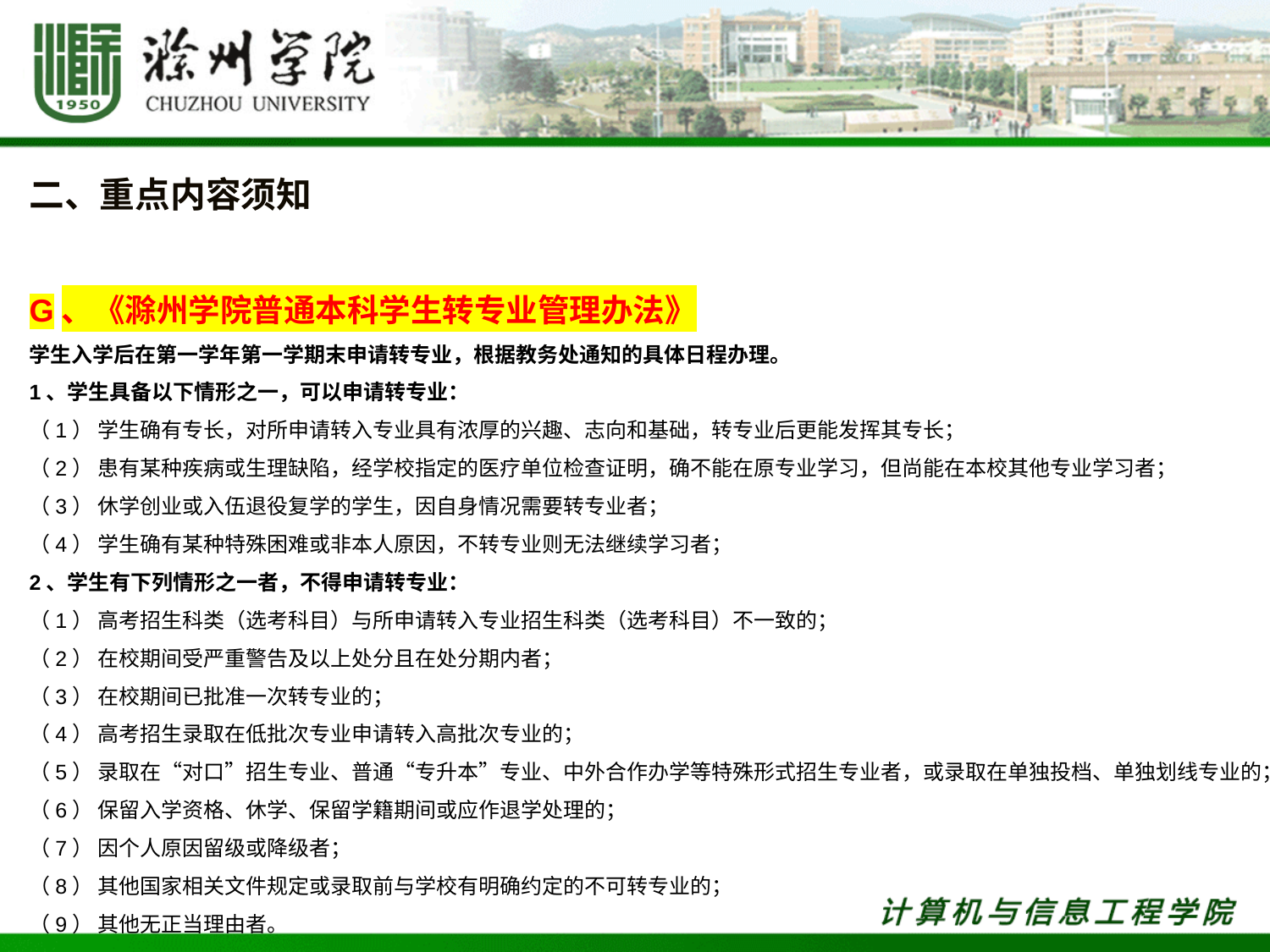

二、重点内容须知

G、《滁州学院普通本科学生转专业管理办法》
学生入学后在第一学年第一学期末申请转专业，根据教务处通知的具体日程办理。
1、学生具备以下情形之一，可以申请转专业：
（1） 学生确有专长，对所申请转入专业具有浓厚的兴趣、志向和基础，转专业后更能发挥其专长；
（2） 患有某种疾病或生理缺陷，经学校指定的医疗单位检查证明，确不能在原专业学习，但尚能在本校其他专业学习者；
（3） 休学创业或入伍退役复学的学生，因自身情况需要转专业者；
（4） 学生确有某种特殊困难或非本人原因，不转专业则无法继续学习者；
2、学生有下列情形之一者，不得申请转专业：
（1） 高考招生科类（选考科目）与所申请转入专业招生科类（选考科目）不一致的；
（2） 在校期间受严重警告及以上处分且在处分期内者；
（3） 在校期间已批准一次转专业的；
（4） 高考招生录取在低批次专业申请转入高批次专业的；
（5） 录取在“对口”招生专业、普通“专升本”专业、中外合作办学等特殊形式招生专业者，或录取在单独投档、单独划线专业的；
（6） 保留入学资格、休学、保留学籍期间或应作退学处理的；
（7） 因个人原因留级或降级者；
（8） 其他国家相关文件规定或录取前与学校有明确约定的不可转专业的；
（9） 其他无正当理由者。